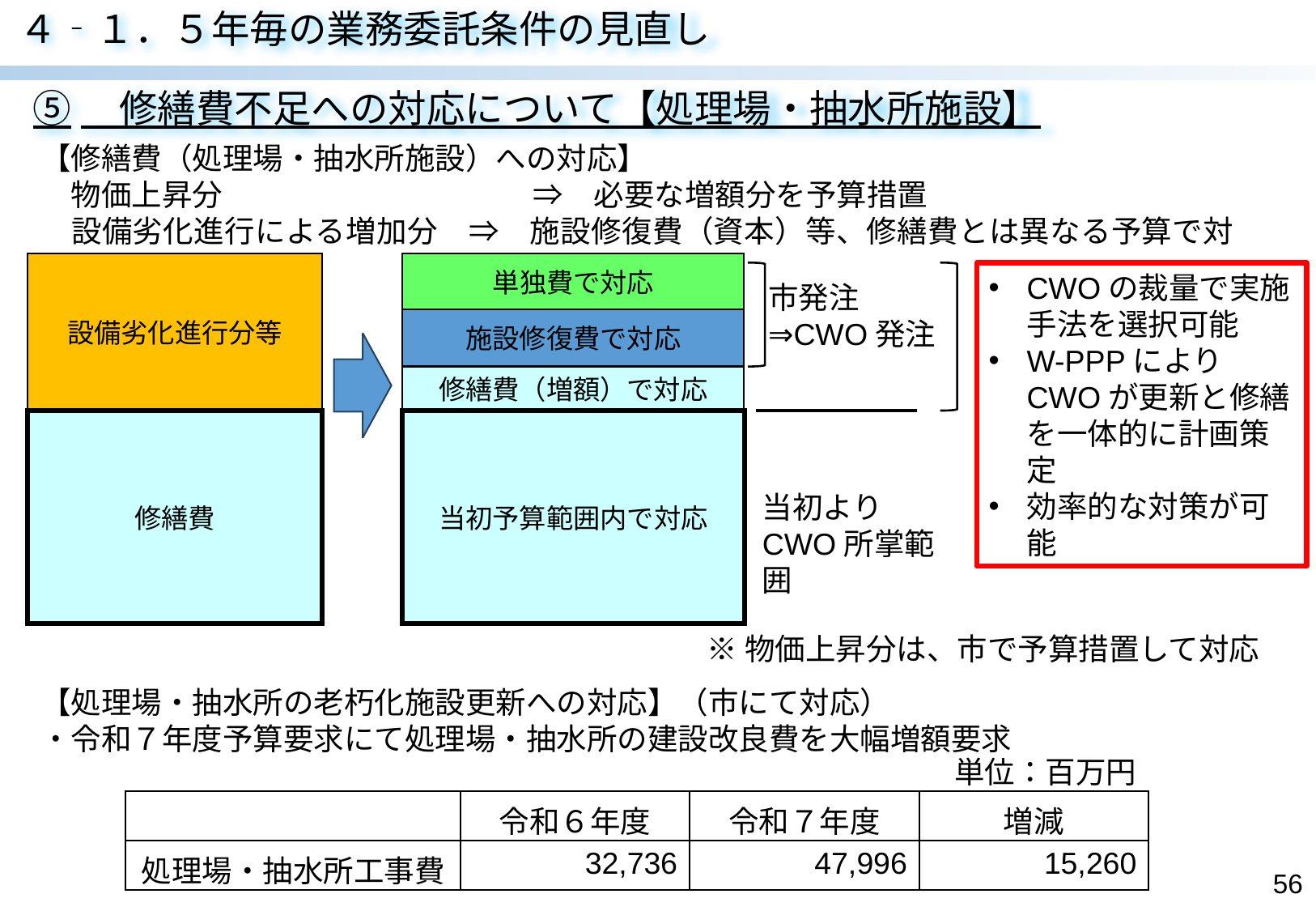

４‐１．５年毎の業務委託条件の見直し
⑤　修繕費不足への対応について【処理場・抽水所施設】
【修繕費（処理場・抽水所施設）への対応】
　物価上昇分　　　　　　　　　 　⇒　必要な増額分を予算措置
　設備劣化進行による増加分　⇒　施設修復費（資本）等、修繕費とは異なる予算で対応

設備劣化進行分等
単独費で対応

CWOの裁量で実施手法を選択可能
W-PPPによりCWOが更新と修繕を一体的に計画策定
効率的な対策が可能
市発注
⇒CWO発注
施設修復費で対応

修繕費（増額）で対応
修繕費
当初予算範囲内で対応
当初より
CWO所掌範囲
※物価上昇分は、市で予算措置して対応
【処理場・抽水所の老朽化施設更新への対応】（市にて対応）
・令和７年度予算要求にて処理場・抽水所の建設改良費を大幅増額要求

|  |  | 単位：百万円 |  |
| --- | --- | --- | --- |
|  | 令和６年度 | 令和７年度 | 増減 |
| 処理場・抽水所工事費 | 32,736 | 47,996 | 15,260 |
56